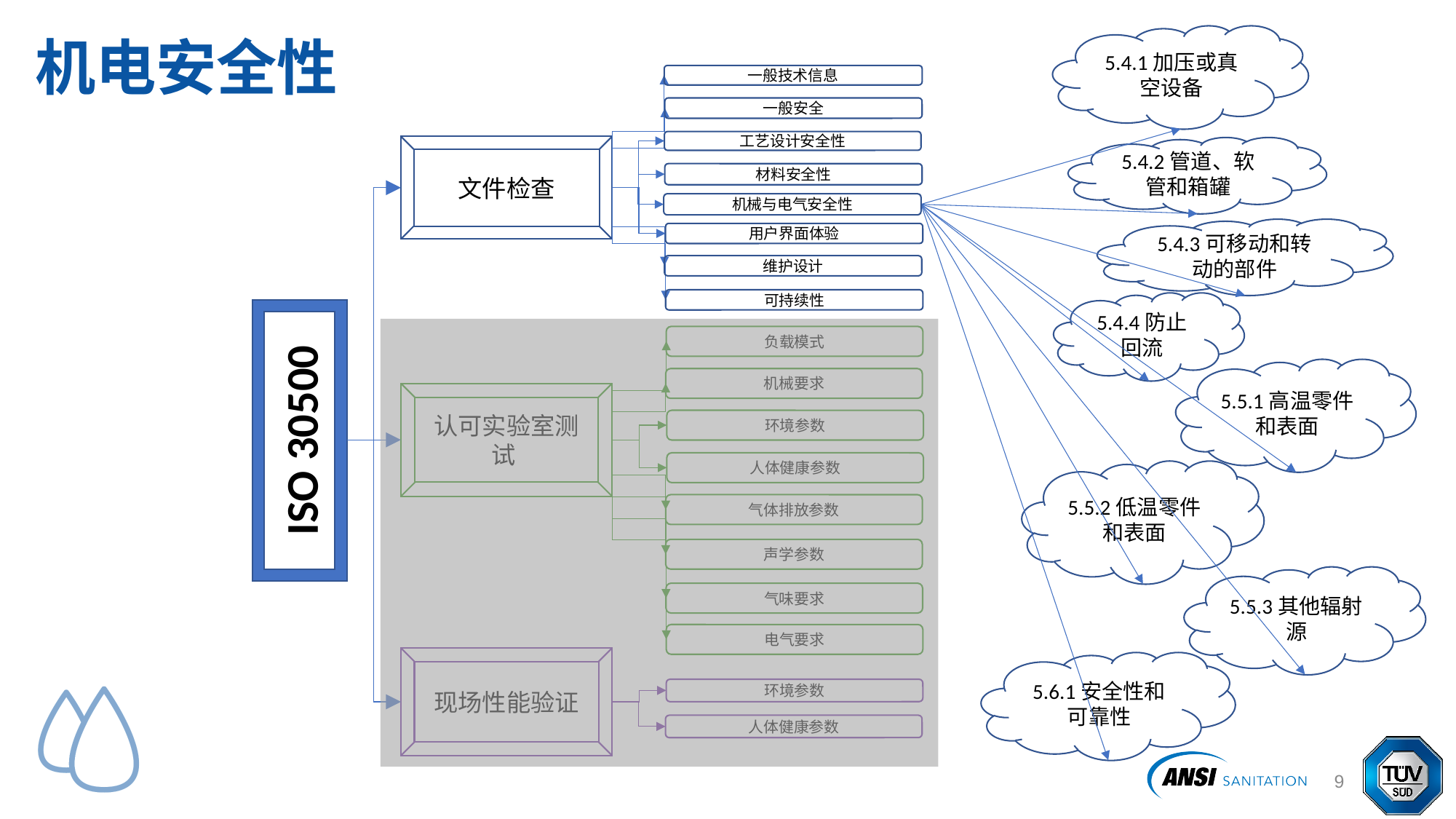

# 机电安全性
5.4.1加压或真空设备
一般技术信息
一般安全
工艺设计安全性
文件检查
5.4.2管道、软管和箱罐
材料安全性
机械与电气安全性
5.4.3可移动和转动的部件
用户界面体验
维护设计
可持续性
5.4.4防止回流
ISO 30500

负载模式
5.5.1高温零件和表面
机械要求
认可实验室测试
环境参数
人体健康参数
5.5.2低温零件和表面
气体排放参数
声学参数
5.5.3其他辐射源
气味要求
电气要求
现场性能验证
5.6.1安全性和可靠性
环境参数
人体健康参数
9